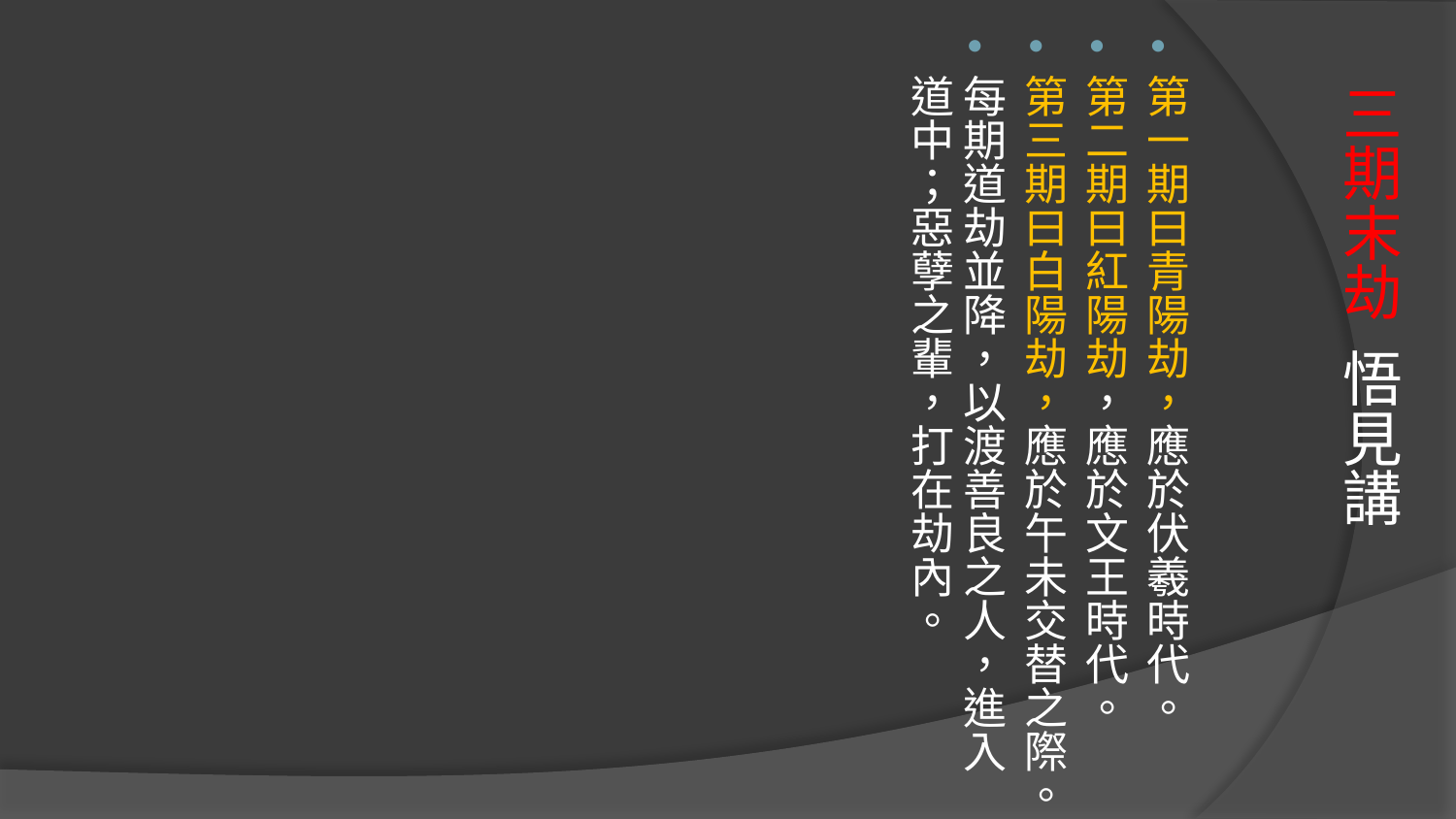

第一期曰青陽劫，應於伏羲時代。
第二期曰紅陽劫，應於文王時代。
第三期曰白陽劫，應於午未交替之際。
每期道劫並降，以渡善良之人，進入道中；惡孽之輩，打在劫內。

# 三期末劫  悟見講